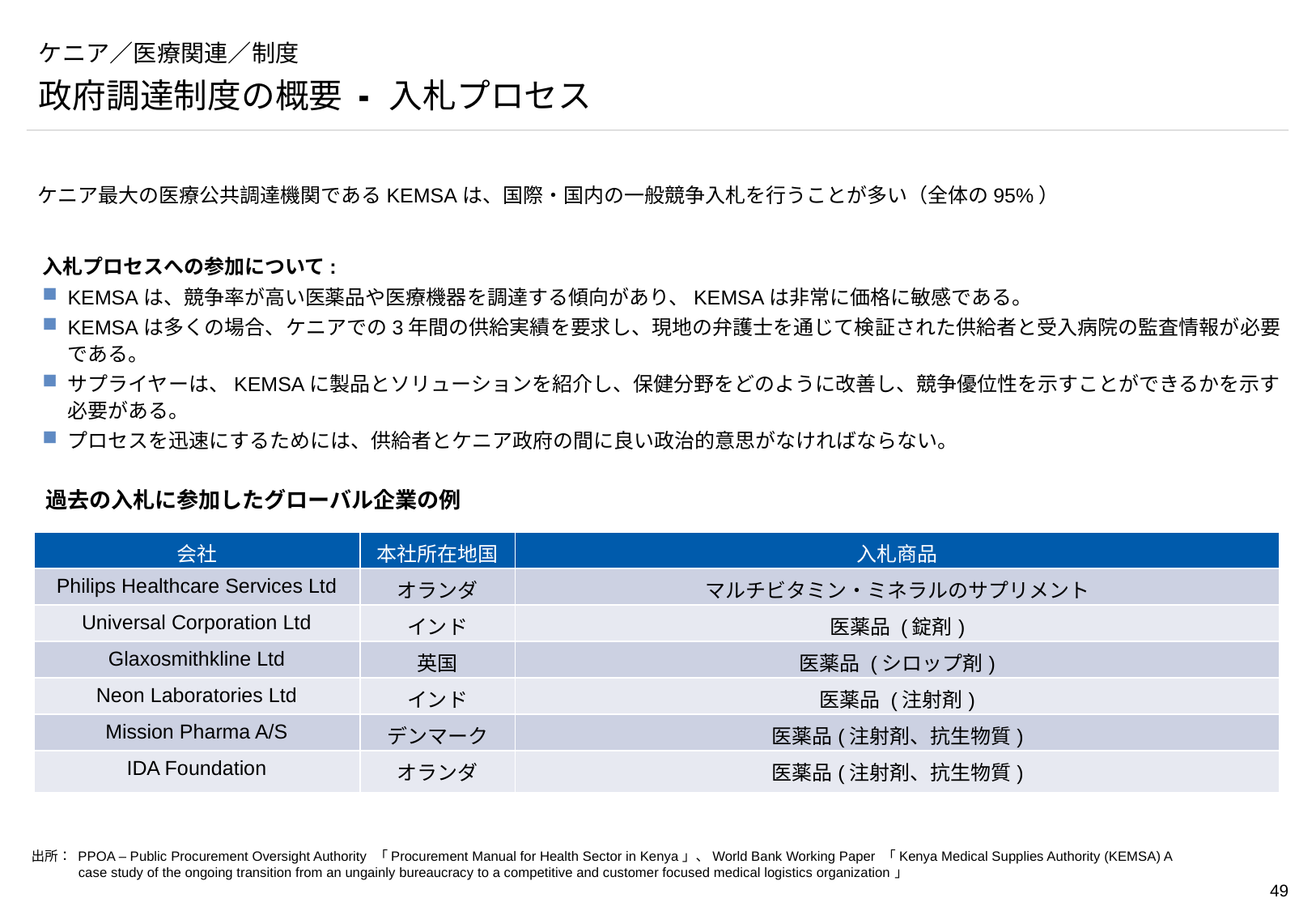

# ケニア／医療関連／制度
政府調達制度の概要 - 入札プロセス
ケニア最大の医療公共調達機関であるKEMSAは、国際・国内の一般競争入札を行うことが多い（全体の95%）
入札プロセスへの参加について:
KEMSAは、競争率が高い医薬品や医療機器を調達する傾向があり、KEMSAは非常に価格に敏感である。
KEMSAは多くの場合、ケニアでの3年間の供給実績を要求し、現地の弁護士を通じて検証された供給者と受入病院の監査情報が必要である。
サプライヤーは、KEMSAに製品とソリューションを紹介し、保健分野をどのように改善し、競争優位性を示すことができるかを示す必要がある。
プロセスを迅速にするためには、供給者とケニア政府の間に良い政治的意思がなければならない。
過去の入札に参加したグローバル企業の例
| 会社 | 本社所在地国 | 入札商品 |
| --- | --- | --- |
| Philips Healthcare Services Ltd | オランダ | マルチビタミン・ミネラルのサプリメント |
| Universal Corporation Ltd | インド | 医薬品 (錠剤) |
| Glaxosmithkline Ltd | 英国 | 医薬品 (シロップ剤) |
| Neon Laboratories Ltd | インド | 医薬品 (注射剤) |
| Mission Pharma A/S | デンマーク | 医薬品(注射剤、抗生物質) |
| IDA Foundation | オランダ | 医薬品(注射剤、抗生物質) |
出所： PPOA – Public Procurement Oversight Authority 「Procurement Manual for Health Sector in Kenya」、World Bank Working Paper 「Kenya Medical Supplies Authority (KEMSA) A case study of the ongoing transition from an ungainly bureaucracy to a competitive and customer focused medical logistics organization」